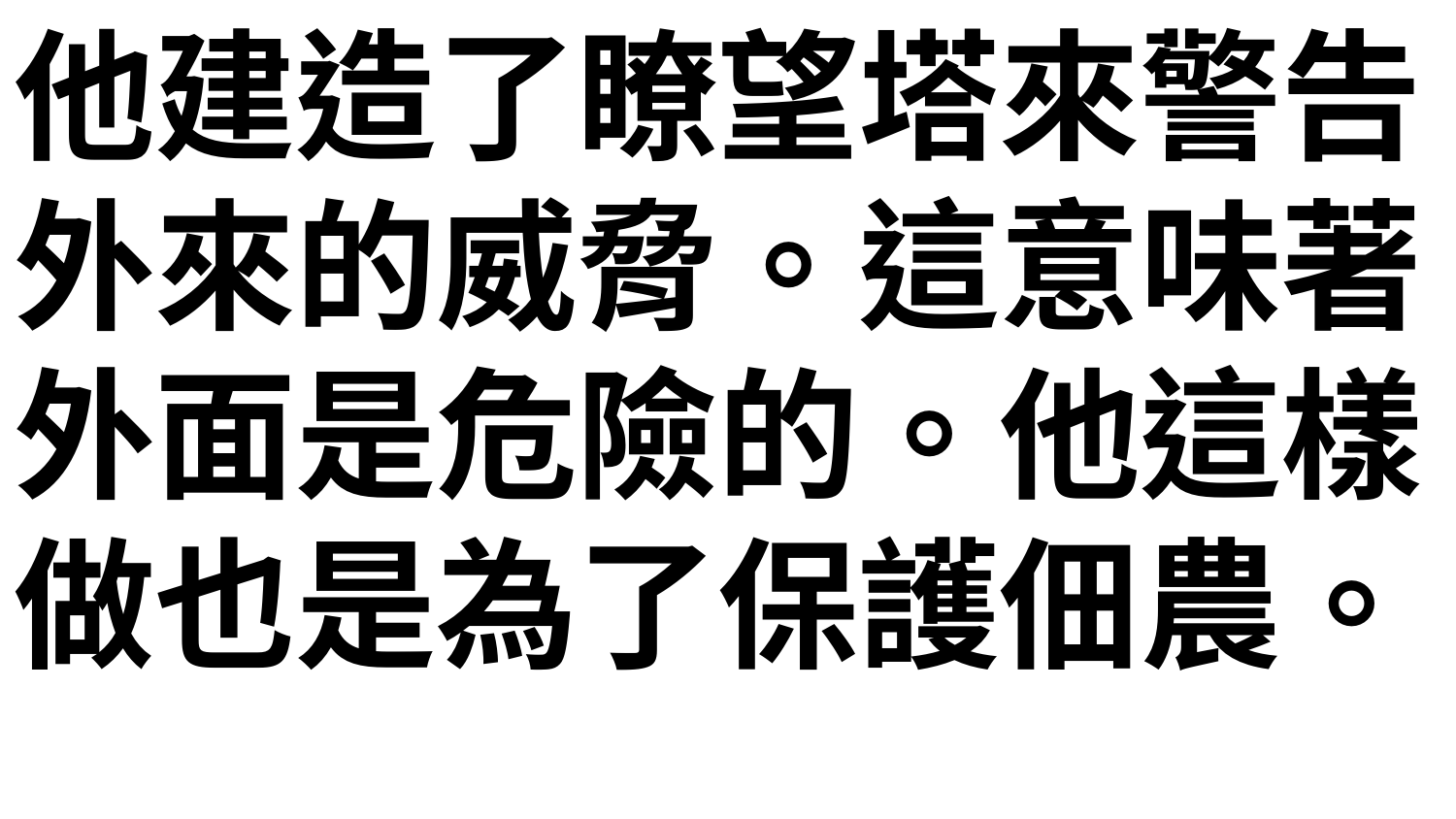

他建造了瞭望塔來警告外來的威脅。這意味著外面是危險的。他這樣做也是為了保護佃農。